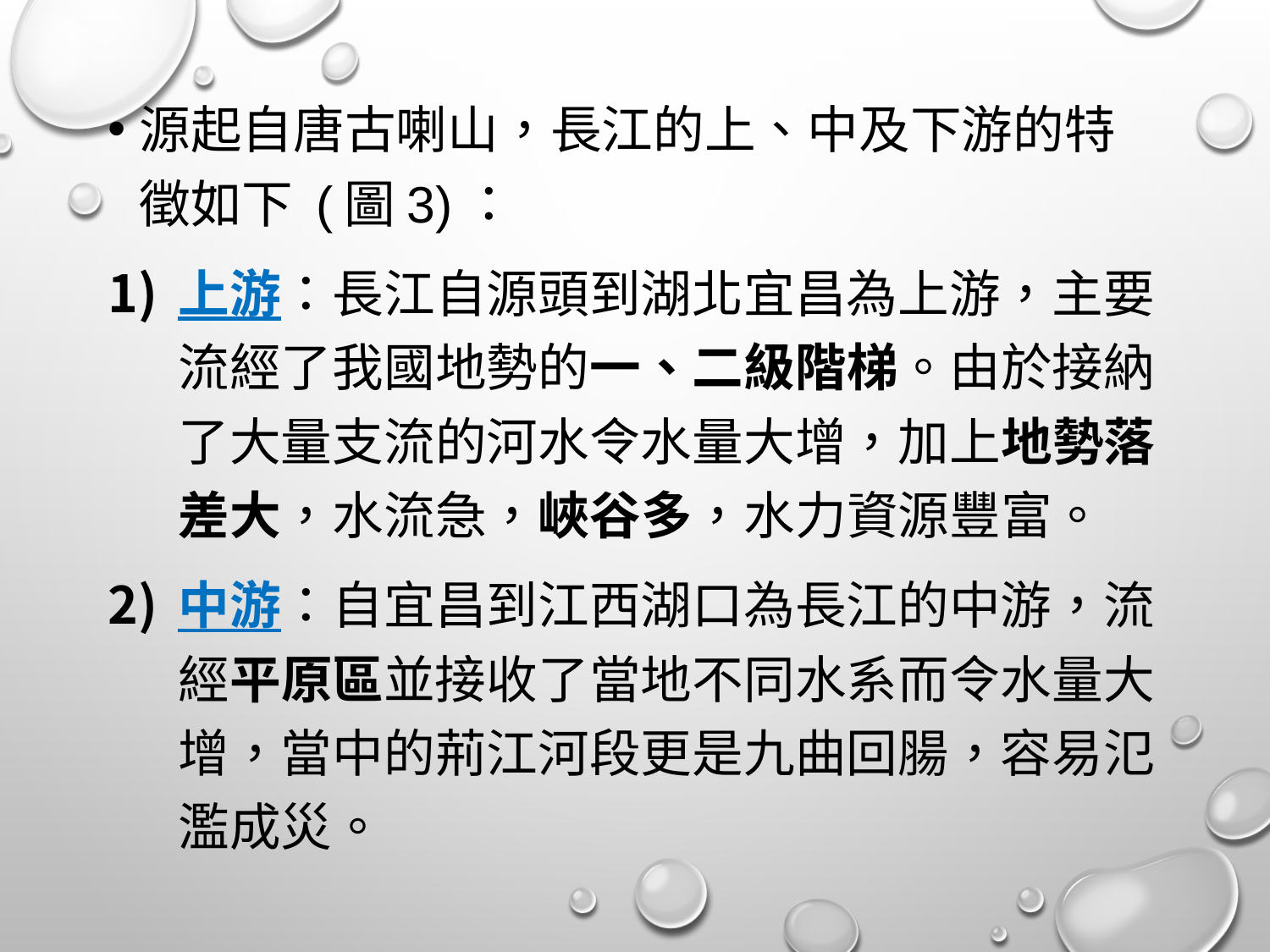

源起自唐古喇山，長江的上、中及下游的特徵如下 (圖3)：
上游：長江自源頭到湖北宜昌為上游，主要流經了我國地勢的一、二級階梯。由於接納了大量支流的河水令水量大增，加上地勢落差大，水流急，峽谷多，水力資源豐富。
中游：自宜昌到江西湖口為長江的中游，流經平原區並接收了當地不同水系而令水量大增，當中的荊江河段更是九曲回腸，容易氾濫成災。